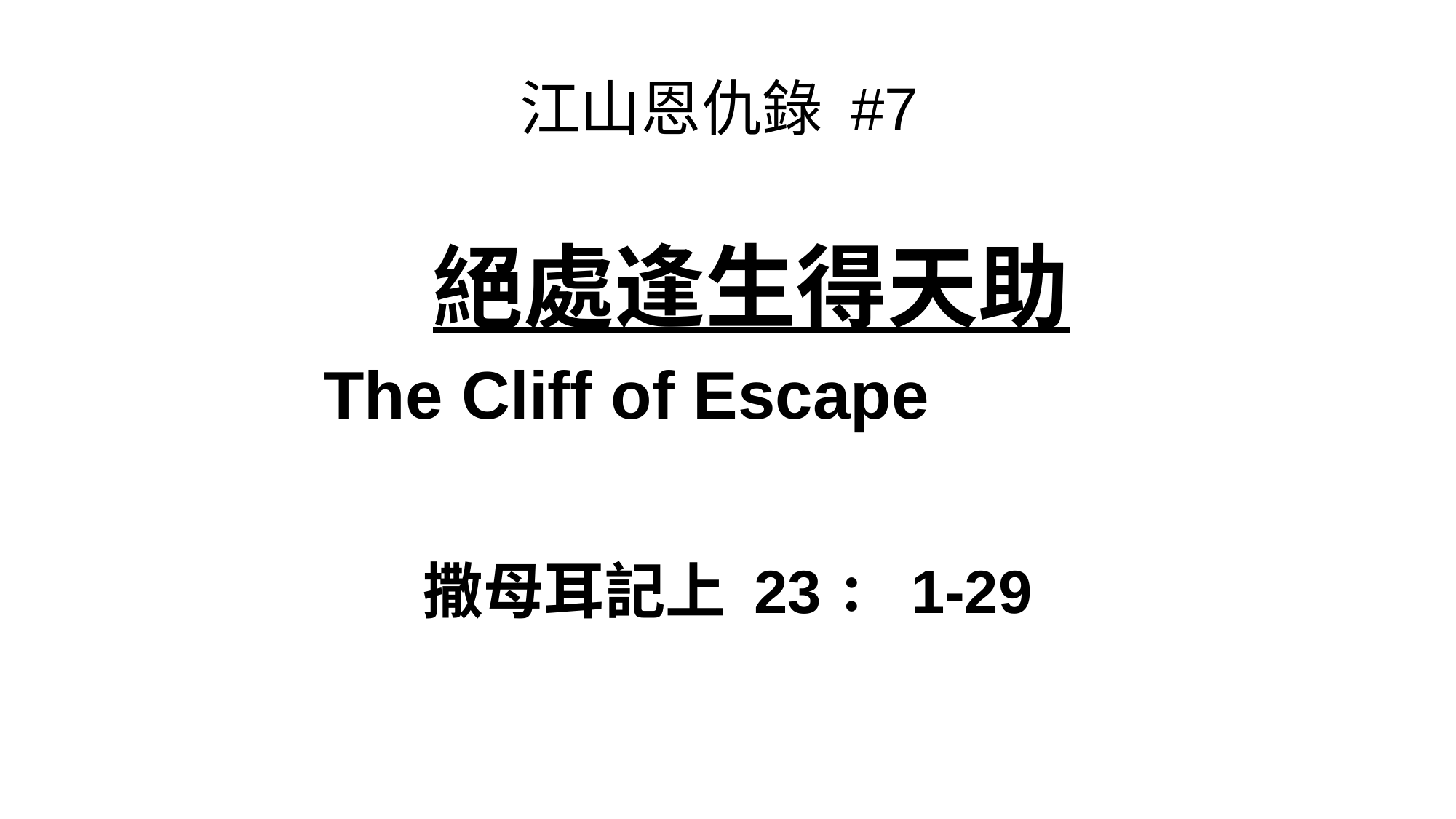

# 江山恩仇錄 #7 絕處逢生得天助 The Cliff of Escape
撒母耳記上 23：1-29